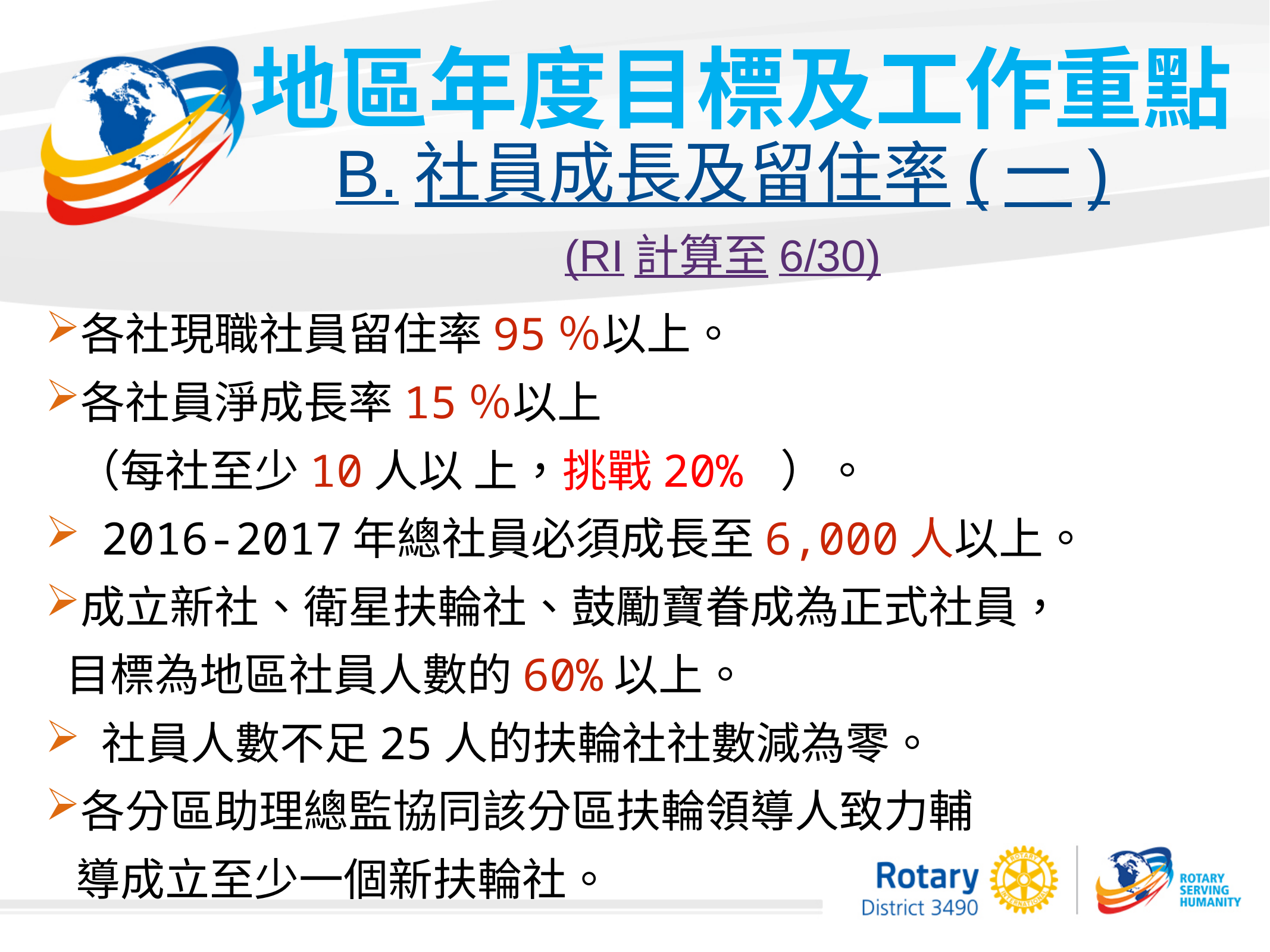

地區年度目標及工作重點
B.社員成長及留住率(一)
(RI計算至6/30)
各社現職社員留住率95％以上。
各社員淨成長率15％以上
  （每社至少10人以 上，挑戰20% ）。
2016-2017年總社員必須成長至6,000人以上。
成立新社、衛星扶輪社、鼓勵寶眷成為正式社員，
 目標為地區社員人數的60%以上。
社員人數不足25人的扶輪社社數減為零。
各分區助理總監協同該分區扶輪領導人致力輔
  導成立至少一個新扶輪社。